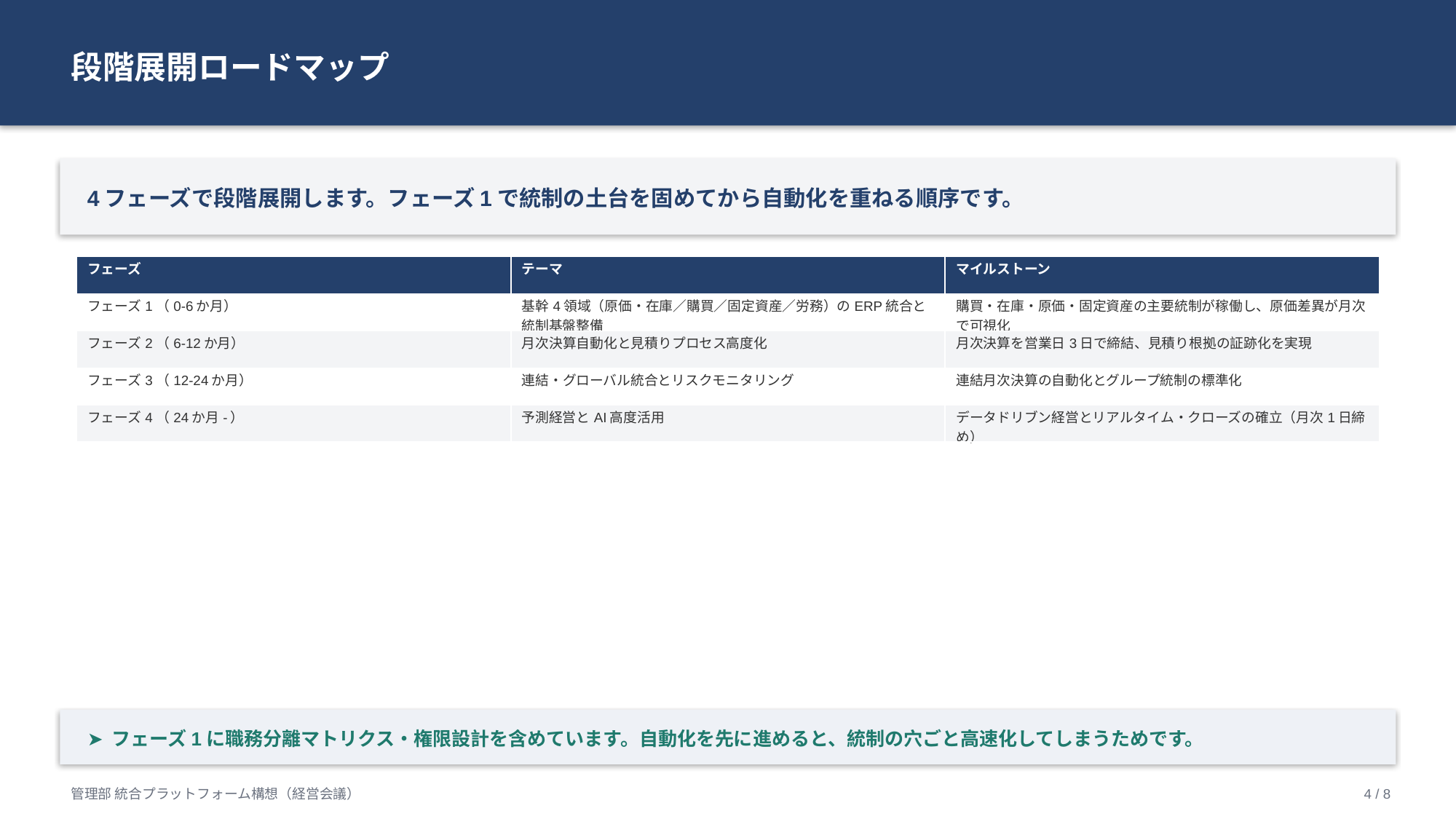

段階展開ロードマップ

4フェーズで段階展開します。フェーズ1で統制の土台を固めてから自動化を重ねる順序です。
| フェーズ | テーマ | マイルストーン |
| --- | --- | --- |
| フェーズ1（0-6か月） | 基幹4領域（原価・在庫／購買／固定資産／労務）のERP統合と統制基盤整備 | 購買・在庫・原価・固定資産の主要統制が稼働し、原価差異が月次で可視化 |
| フェーズ2（6-12か月） | 月次決算自動化と見積りプロセス高度化 | 月次決算を営業日3日で締結、見積り根拠の証跡化を実現 |
| フェーズ3（12-24か月） | 連結・グローバル統合とリスクモニタリング | 連結月次決算の自動化とグループ統制の標準化 |
| フェーズ4（24か月-） | 予測経営とAI高度活用 | データドリブン経営とリアルタイム・クローズの確立（月次1日締め） |

➤ フェーズ1に職務分離マトリクス・権限設計を含めています。自動化を先に進めると、統制の穴ごと高速化してしまうためです。
管理部 統合プラットフォーム構想（経営会議）
4 / 8